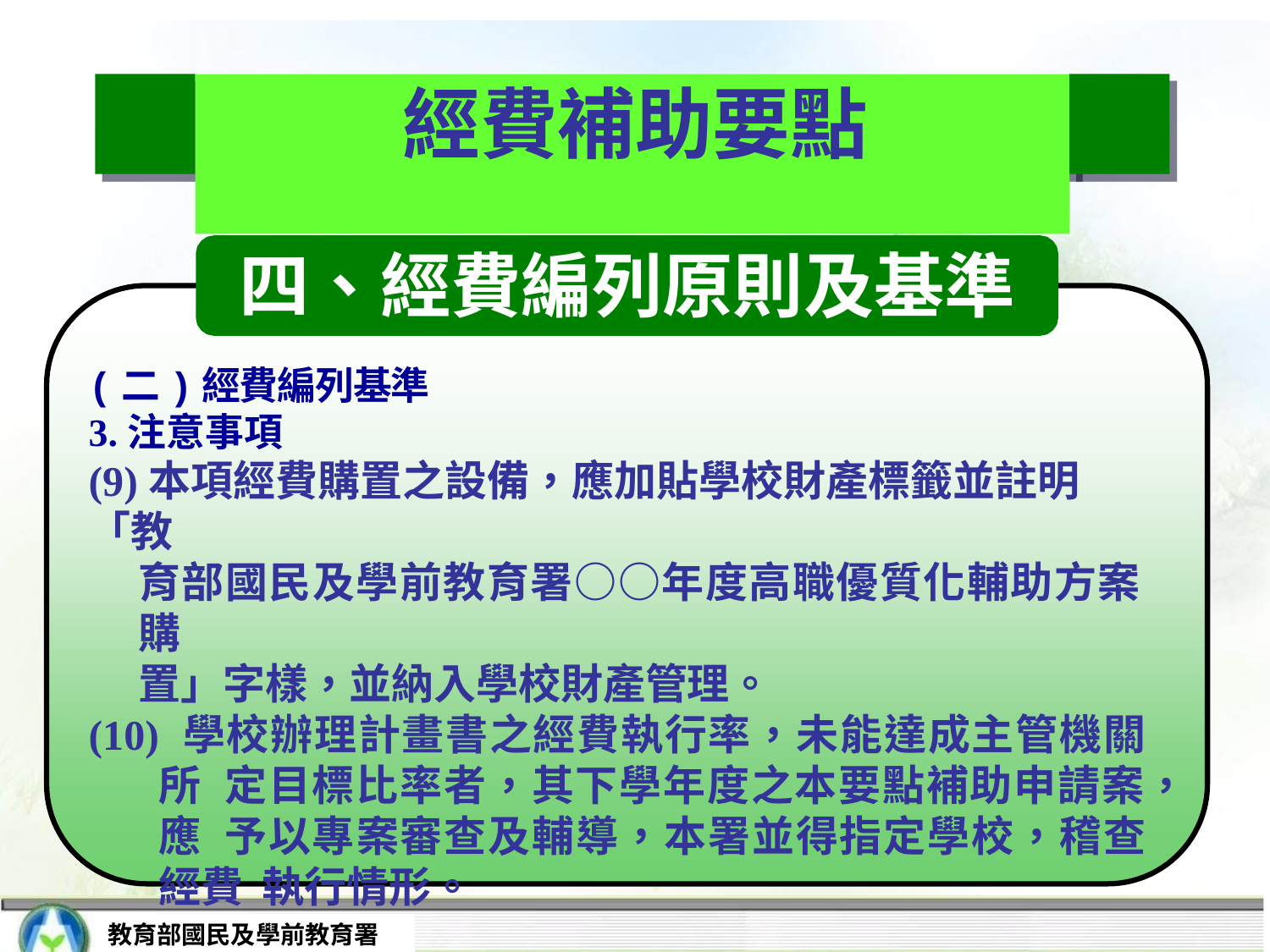

# 經費補助要點

四、經費編列原則及基準

(二)經費編列基準
3.注意事項
(9)本項經費購置之設備，應加貼學校財產標籤並註明「教
育部國民及學前教育署○○年度高職優質化輔助方案購
置」字樣，並納入學校財產管理。
(10) 學校辦理計畫書之經費執行率，未能達成主管機關所  定目標比率者，其下學年度之本要點補助申請案，應  予以專案審查及輔導，本署並得指定學校，稽查經費  執行情形。
教育部國民及學前教育署